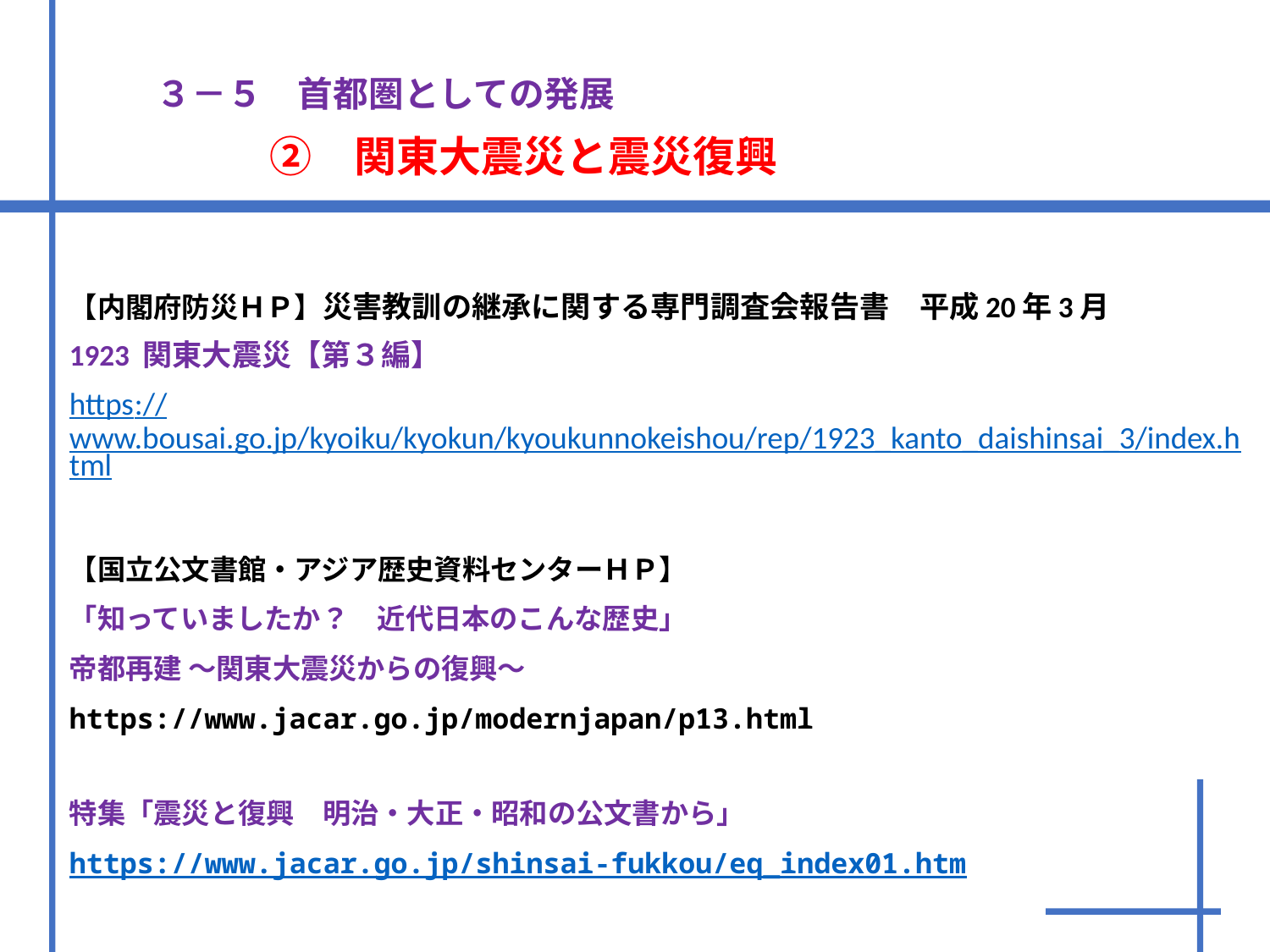

# ３－５　首都圏としての発展　 　　　②　関東大震災と震災復興

【内閣府防災ＨＰ】災害教訓の継承に関する専門調査会報告書　平成20年3月
1923 関東大震災【第３編】
https://www.bousai.go.jp/kyoiku/kyokun/kyoukunnokeishou/rep/1923_kanto_daishinsai_3/index.html

【国立公文書館・アジア歴史資料センターＨＰ】
「知っていましたか？　近代日本のこんな歴史」
帝都再建 ～関東大震災からの復興～
https://www.jacar.go.jp/modernjapan/p13.html

特集「震災と復興　明治・大正・昭和の公文書から」
https://www.jacar.go.jp/shinsai-fukkou/eq_index01.htm